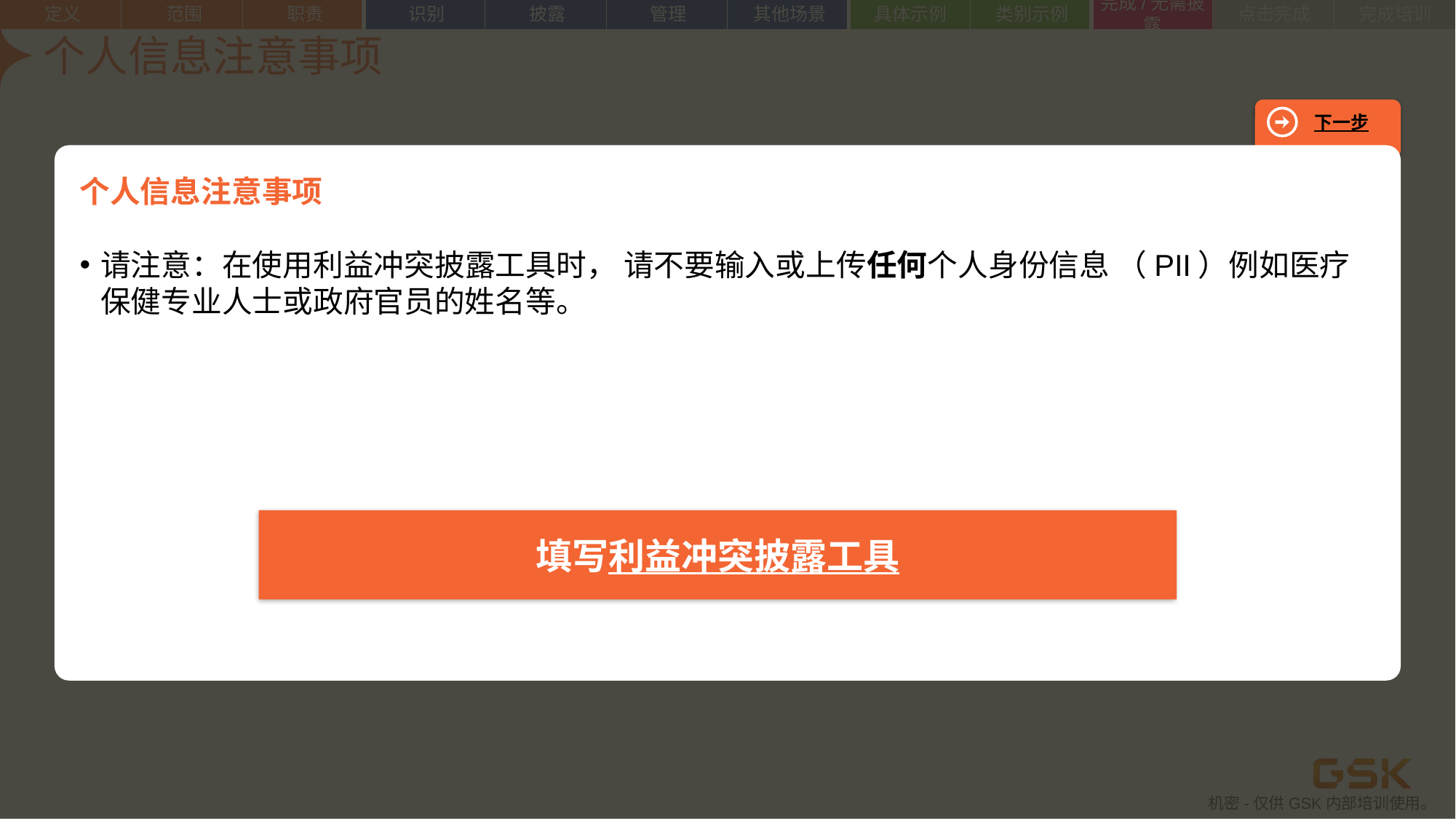

定义
范围
职责
识别
披露
管理
其他场景
具体示例
类别示例
点击完成
完成培训
完成/无需披露
|  |  |  |  |  |  |  |  |  |  |  |  |
| --- | --- | --- | --- | --- | --- | --- | --- | --- | --- | --- | --- |

下一步

个人信息注意事项

请注意：在使用利益冲突披露工具时， 请不要输入或上传任何个人身份信息 （PII）例如医疗保健专业人士或政府官员的姓名等。

# 个人信息注意事项
填写利益冲突披露工具